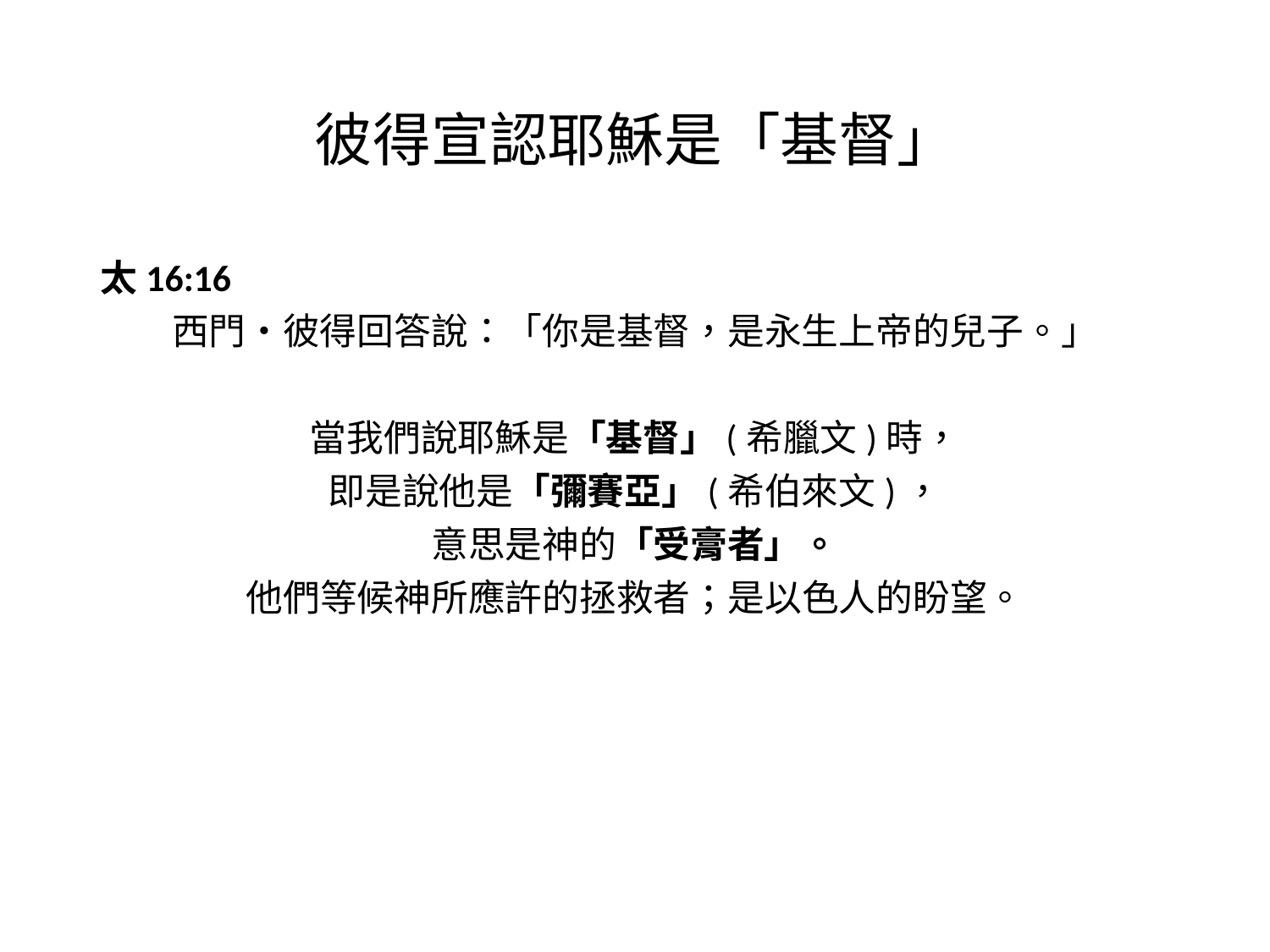

# 彼得宣認耶穌是「基督」
太16:16
西門•彼得回答說：「你是基督，是永生上帝的兒子。」

當我們說耶穌是「基督」(希臘文)時，
即是說他是「彌賽亞」(希伯來文)，
意思是神的「受膏者」。
他們等候神所應許的拯救者；是以色人的盼望。